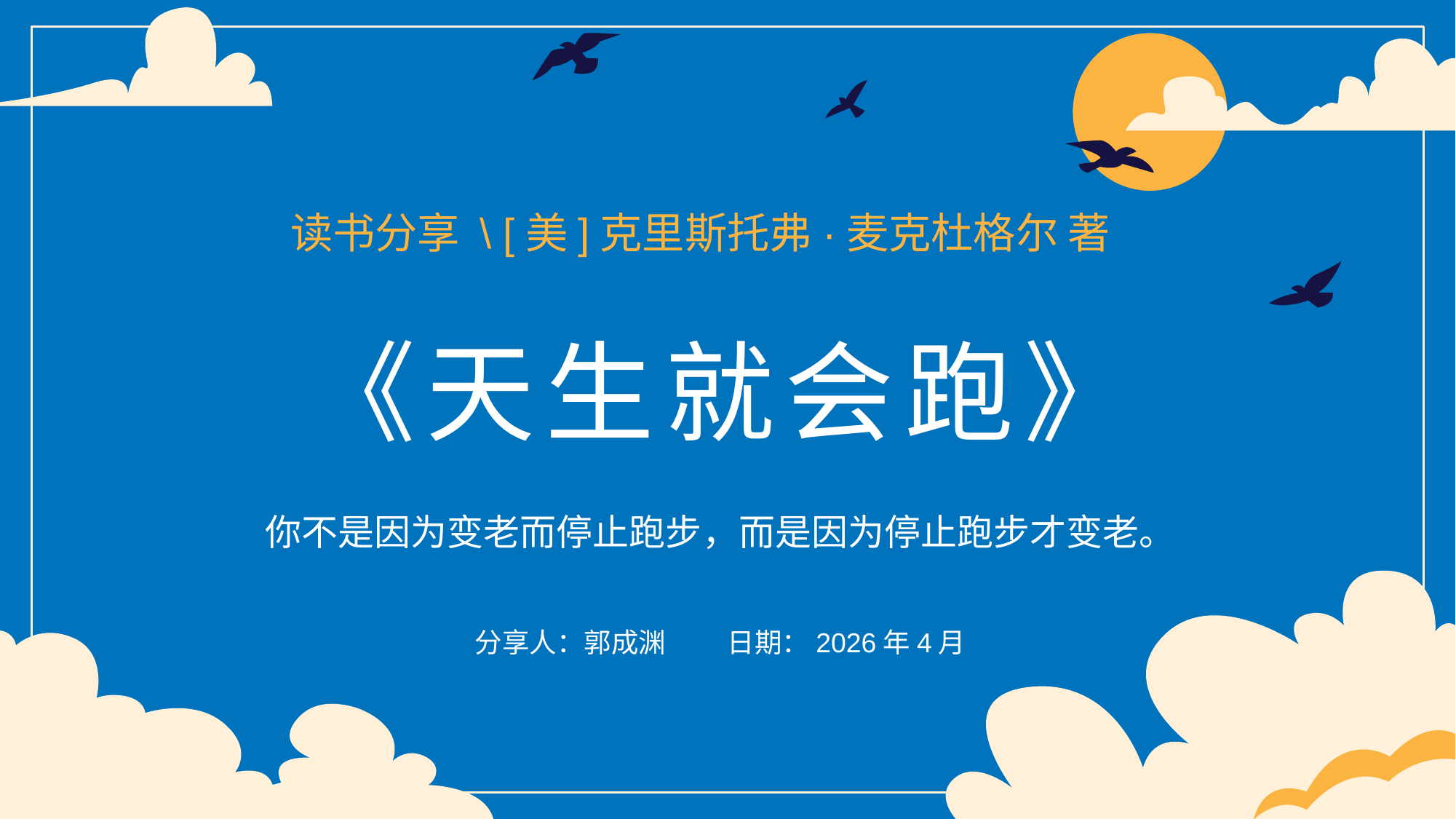

读书分享 \ [美]克里斯托弗·麦克杜格尔 著
# 《天生就会跑》
你不是因为变老而停止跑步，而是因为停止跑步才变老。
分享人：郭成渊          日期：2026年4月